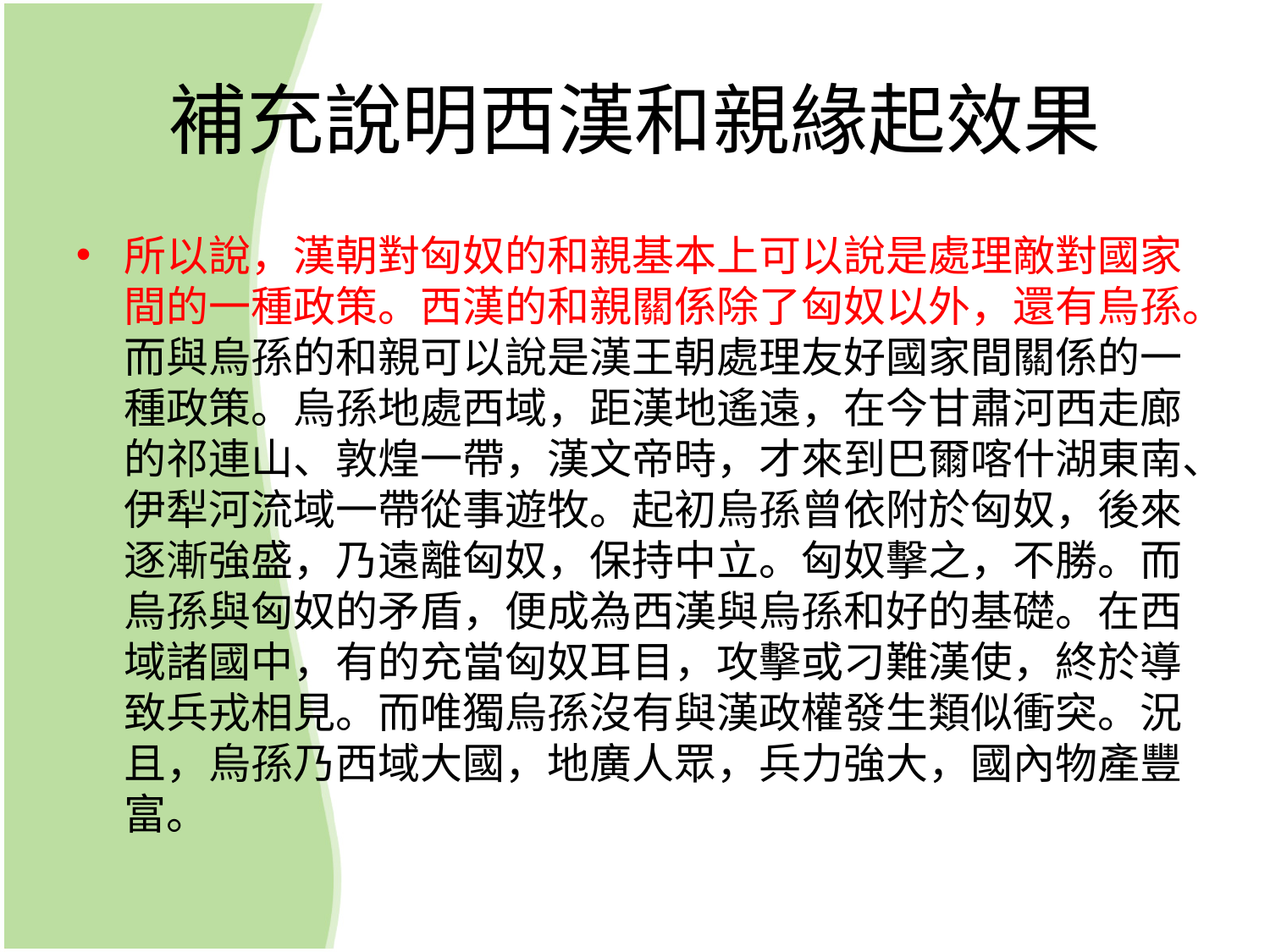

# 補充說明西漢和親緣起效果
所以說，漢朝對匈奴的和親基本上可以說是處理敵對國家間的一種政策。西漢的和親關係除了匈奴以外，還有烏孫。而與烏孫的和親可以說是漢王朝處理友好國家間關係的一種政策。烏孫地處西域，距漢地遙遠，在今甘肅河西走廊的祁連山、敦煌一帶，漢文帝時，才來到巴爾喀什湖東南、伊犁河流域一帶從事遊牧。起初烏孫曾依附於匈奴，後來逐漸強盛，乃遠離匈奴，保持中立。匈奴擊之，不勝。而烏孫與匈奴的矛盾，便成為西漢與烏孫和好的基礎。在西域諸國中，有的充當匈奴耳目，攻擊或刁難漢使，終於導致兵戎相見。而唯獨烏孫沒有與漢政權發生類似衝突。況且，烏孫乃西域大國，地廣人眾，兵力強大，國內物產豐富。